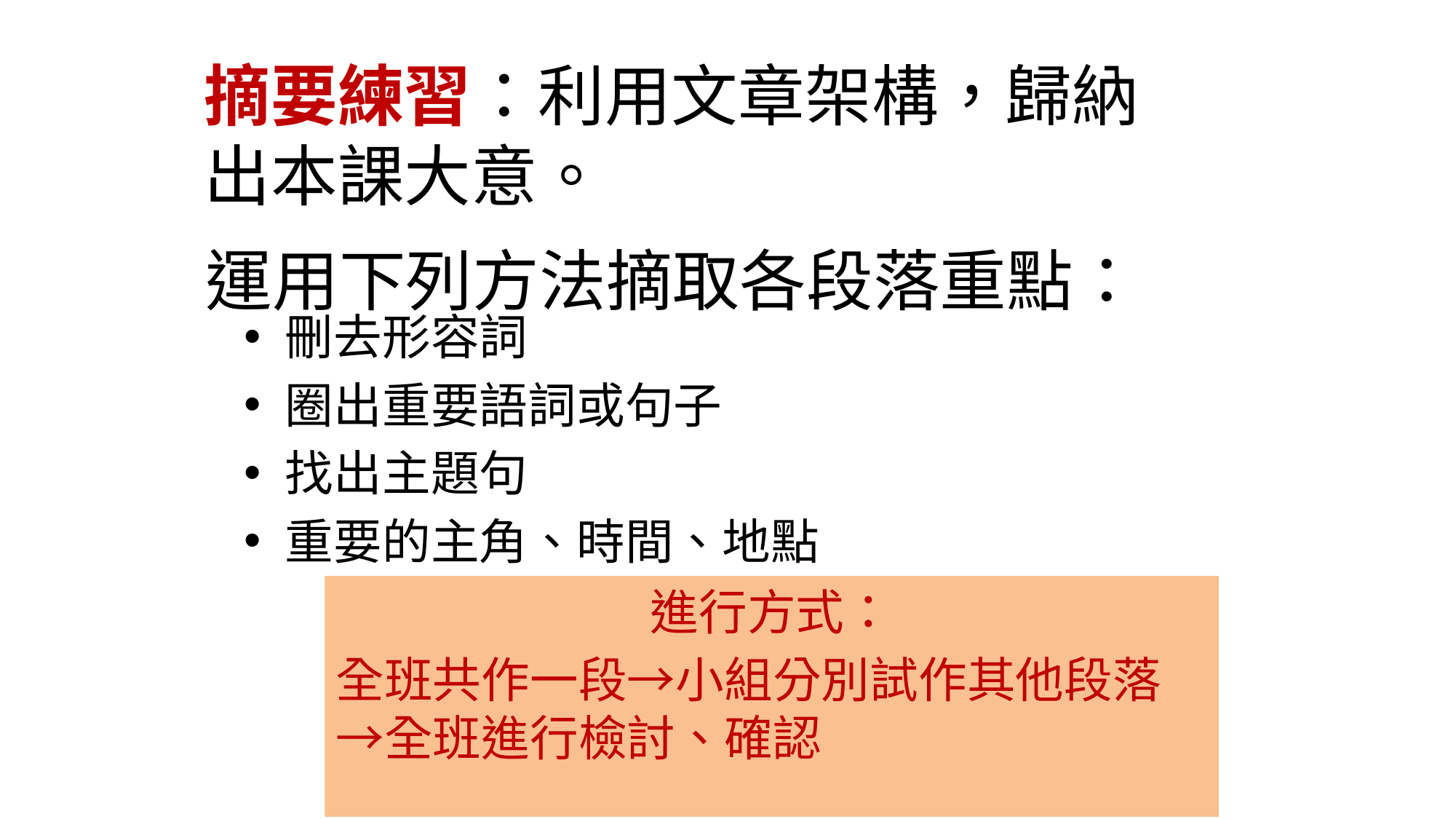

摘要練習：利用文章架構，歸納出本課大意。
# 運用下列方法摘取各段落重點：
刪去形容詞
圈出重要語詞或句子
找出主題句
重要的主角、時間、地點
進行方式：
全班共作一段→小組分別試作其他段落→全班進行檢討、確認